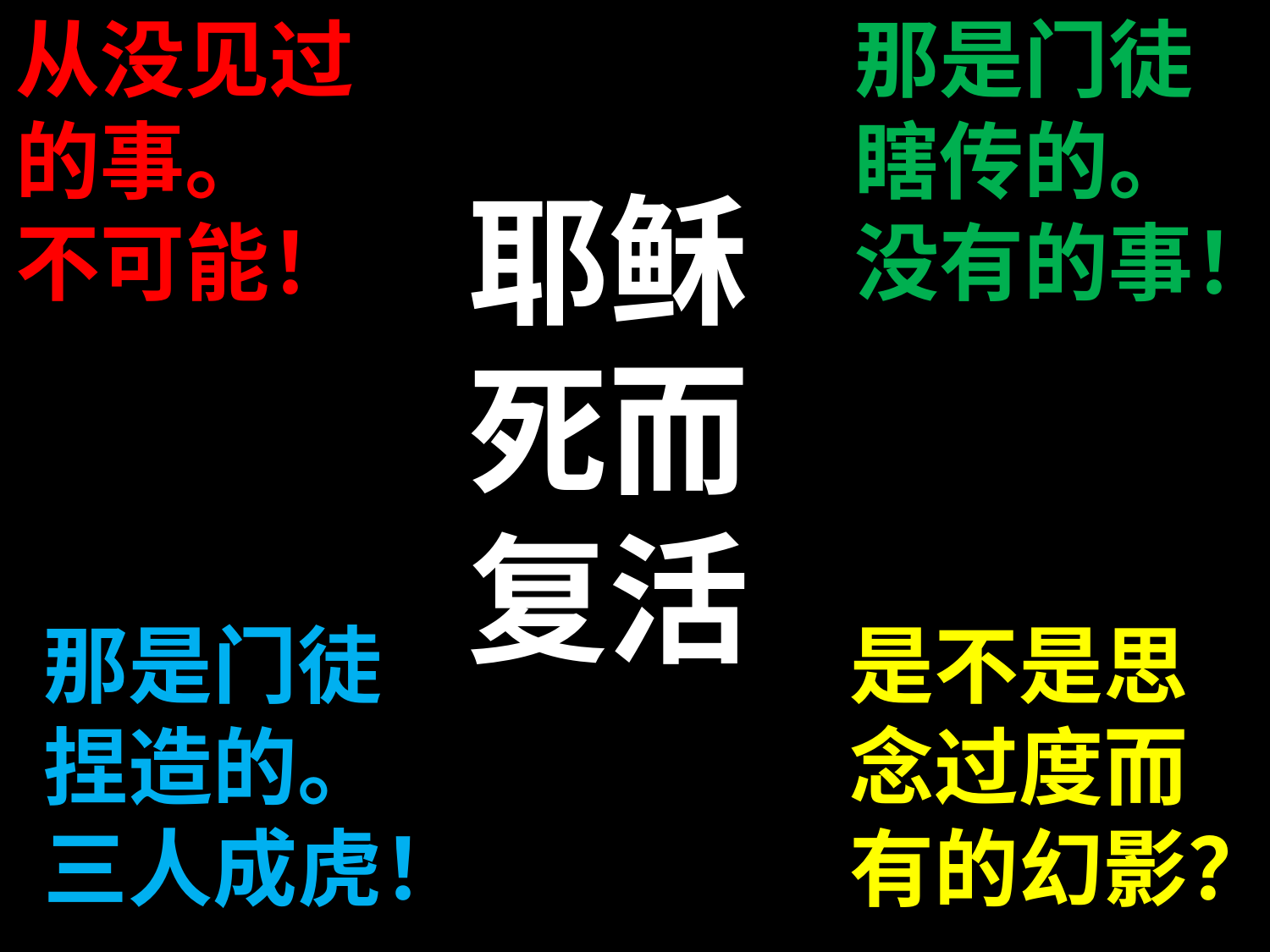

从没见过的事。  不可能！
那是门徒瞎传的。没有的事！
耶稣死而复活
那是门徒捏造的。三人成虎！
是不是思念过度而有的幻影？